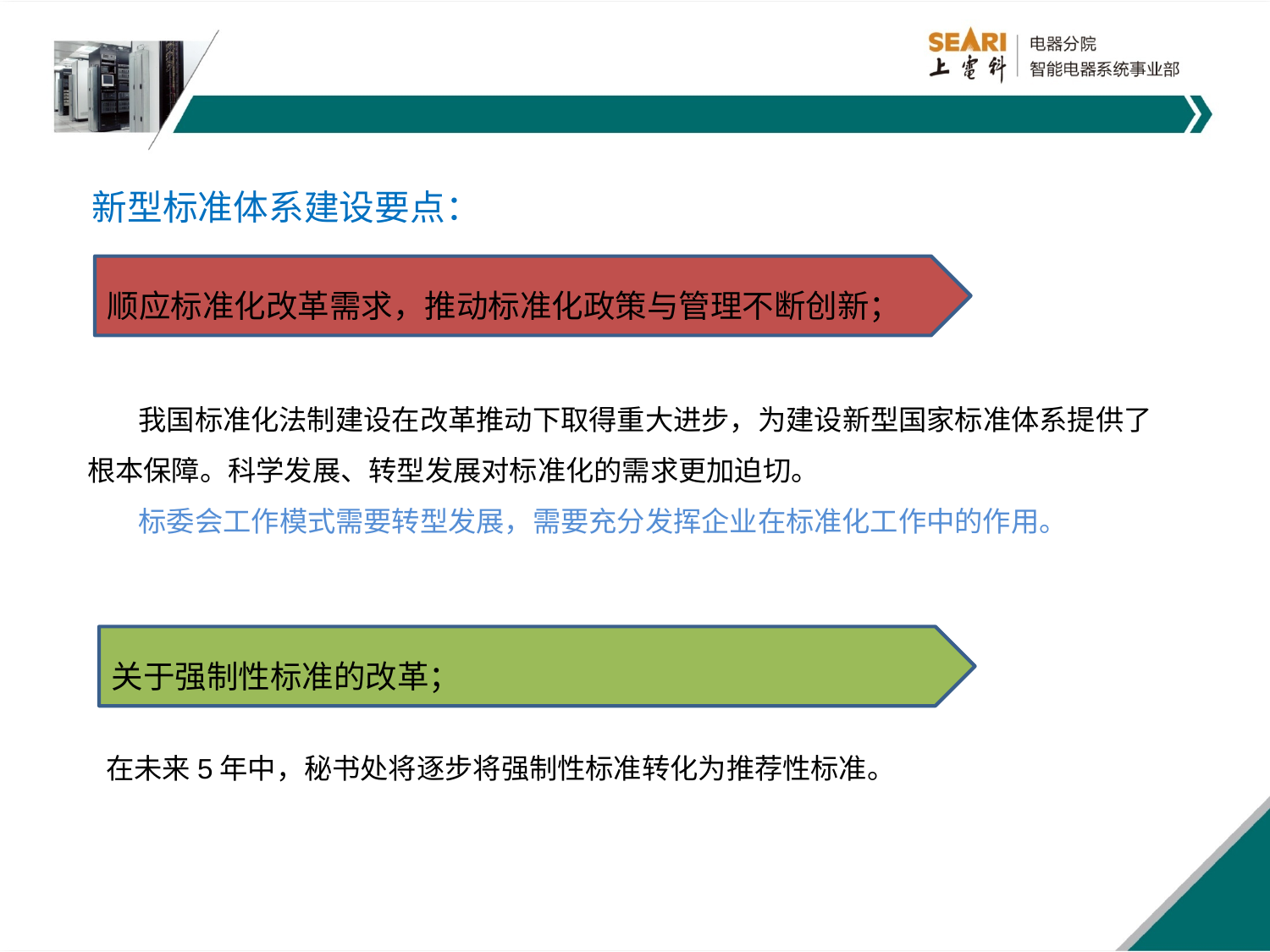

新型标准体系建设要点：
顺应标准化改革需求，推动标准化政策与管理不断创新；
       我国标准化法制建设在改革推动下取得重大进步，为建设新型国家标准体系提供了根本保障。科学发展、转型发展对标准化的需求更加迫切。
       标委会工作模式需要转型发展，需要充分发挥企业在标准化工作中的作用。
关于强制性标准的改革；
在未来5年中，秘书处将逐步将强制性标准转化为推荐性标准。